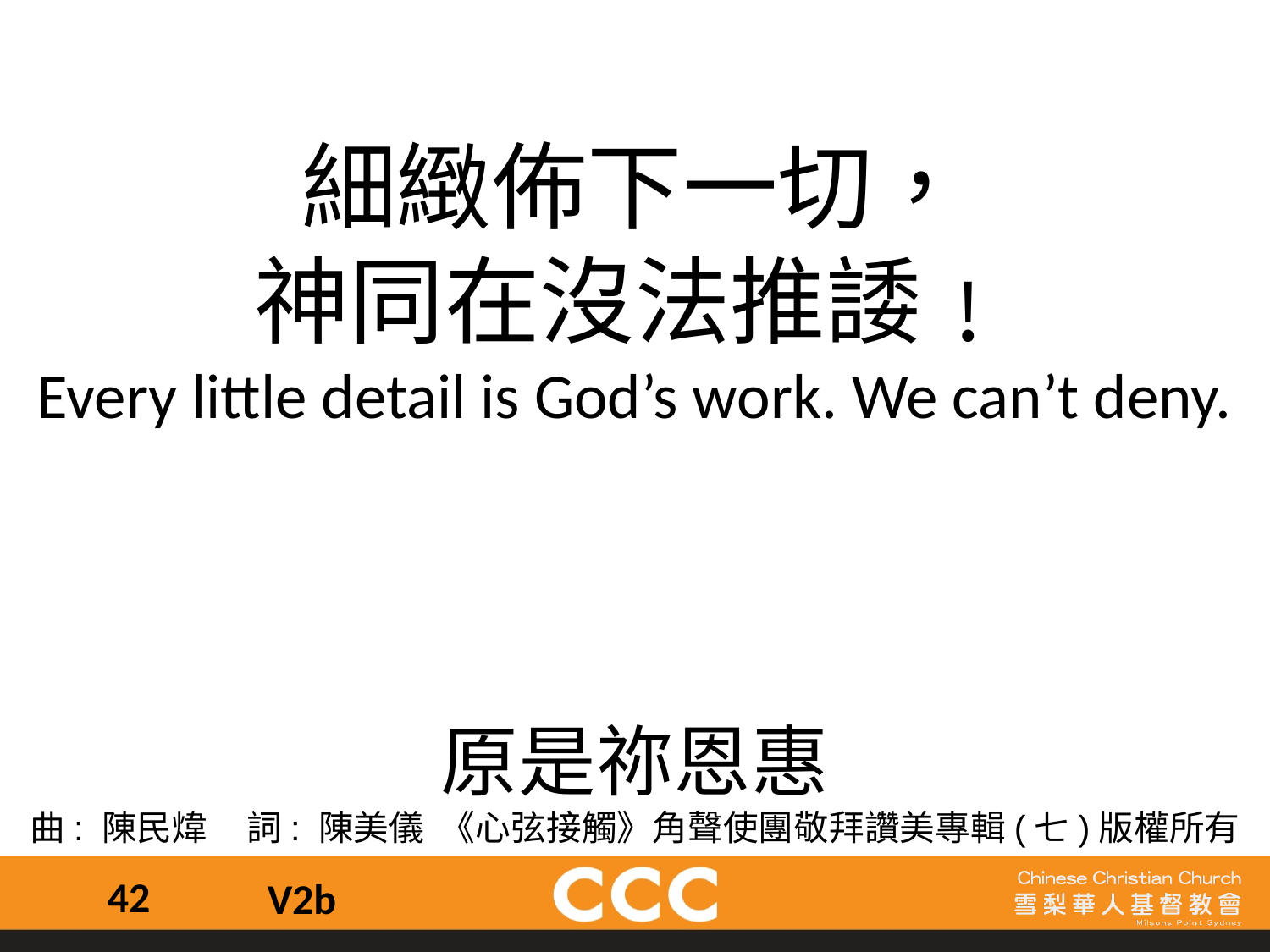

細緻佈下一切，
神同在沒法推諉﹗
Every little detail is God’s work. We can’t deny.
原是祢恩惠
曲: 陳民煒     詞: 陳美儀  《心弦接觸》角聲使團敬拜讚美專輯(七)版權所有
42
V2b